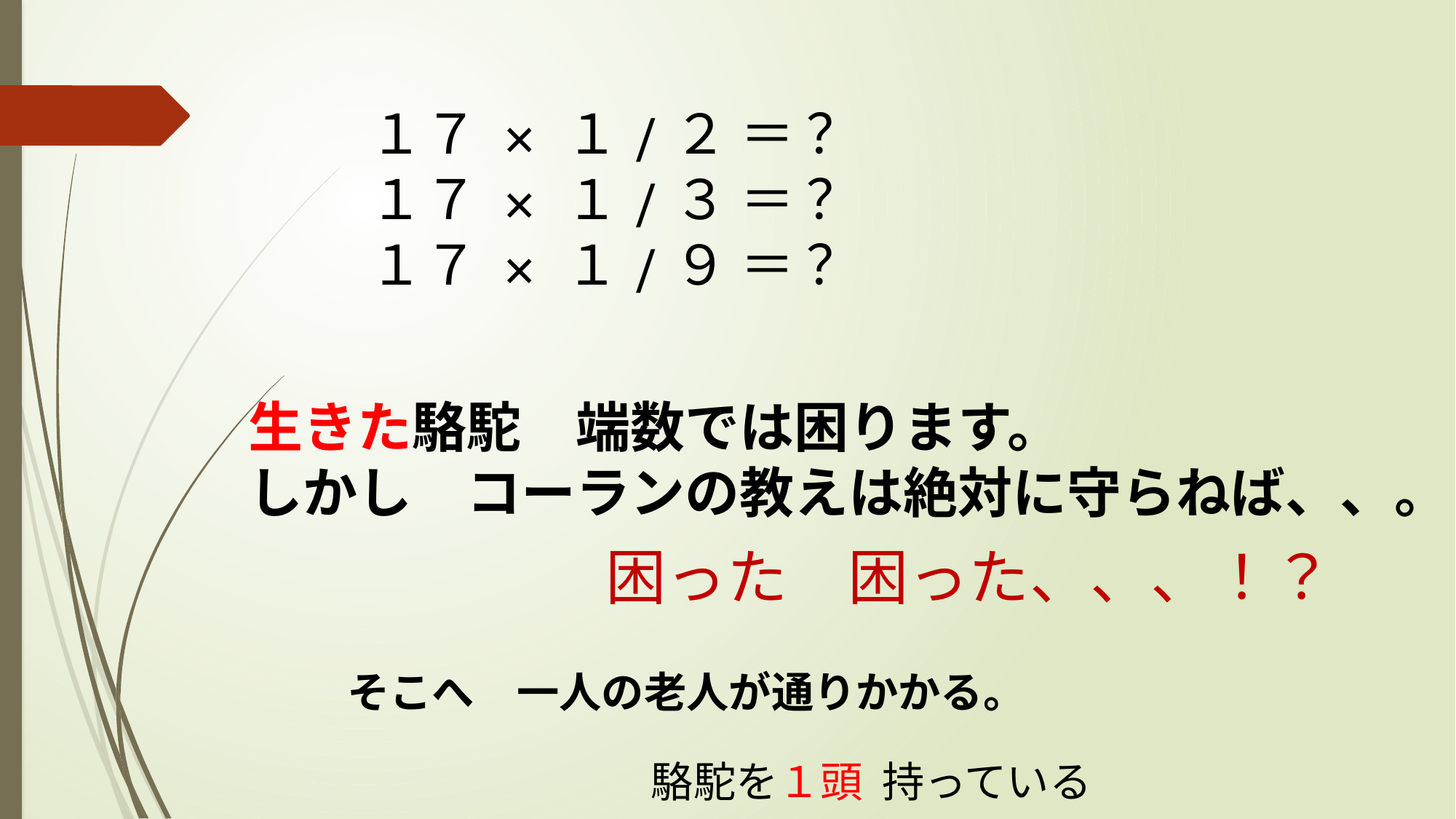

１７ × １/２ ＝ ？
１７ × １/３ ＝ ？
１７ × １/９ ＝ ？
生きた駱駝　端数では困ります。
しかし　コーランの教えは絶対に守らねば、、。
困った　困った、、、！？
そこへ　一人の老人が通りかかる。
駱駝を１頭  持っている